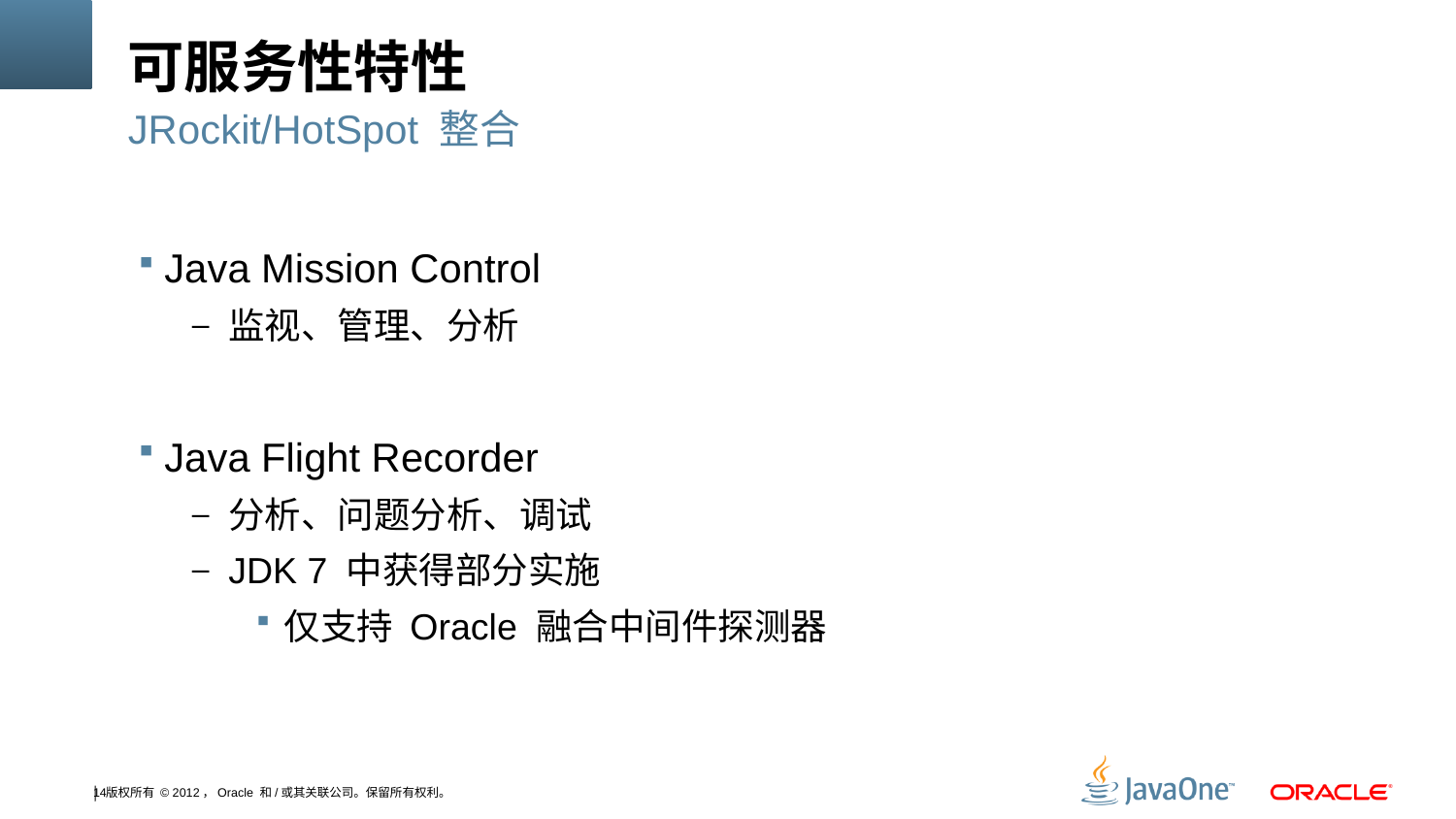

# 可服务性特性
JRockit/HotSpot 整合
Java Mission Control
监视、管理、分析

Java Flight Recorder
分析、问题分析、调试
JDK 7 中获得部分实施
仅支持 Oracle 融合中间件探测器